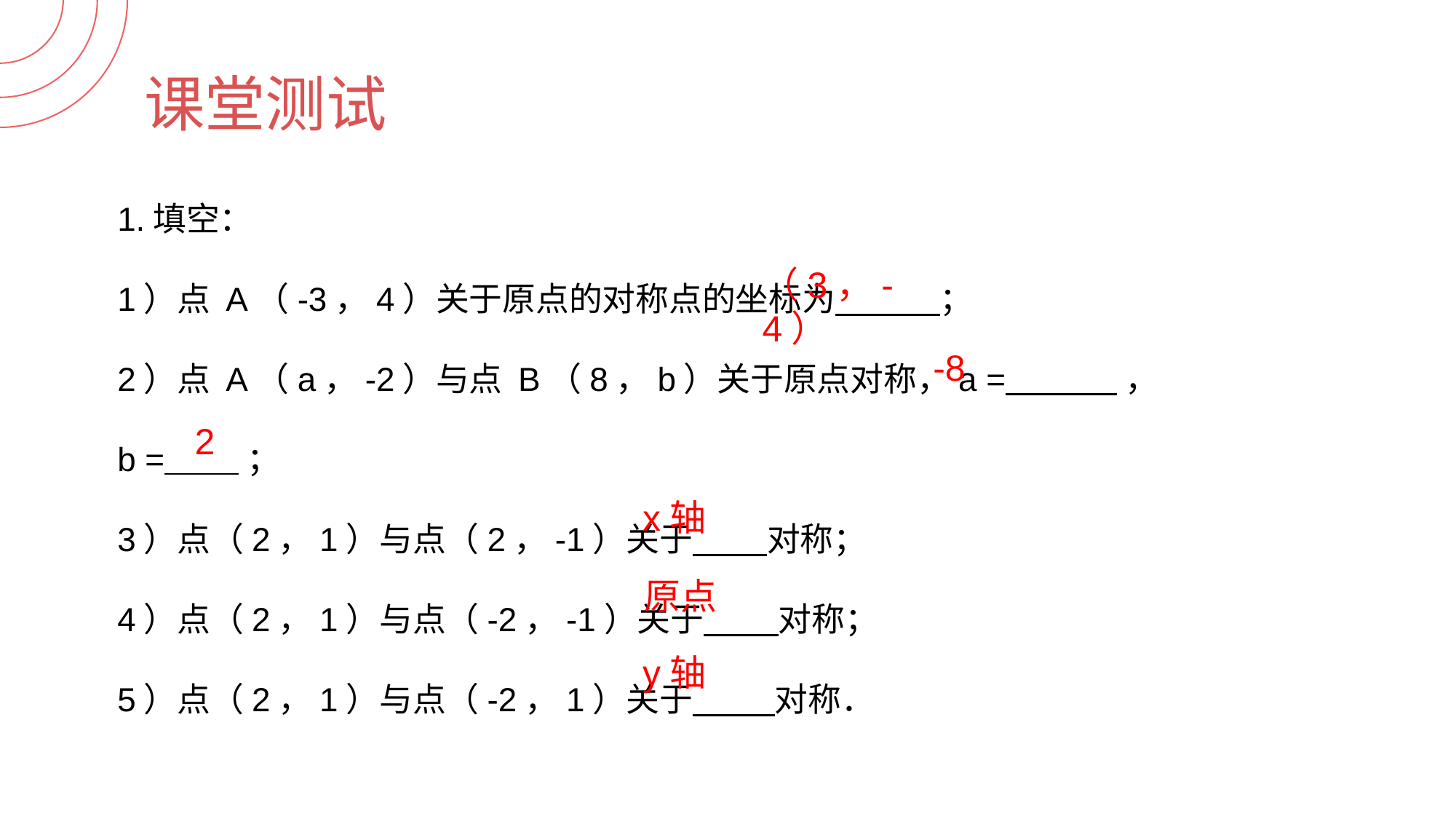

课堂测试
1.填空：
1）点 A（-3，4）关于原点的对称点的坐标为              ；
2）点 A（a，-2）与点 B（8，b）关于原点对称，a =            ，
b =        ；
3）点（2，1）与点（2，-1）关于          对称；
4）点（2，1）与点（-2，-1）关于          对称；
5）点（2，1）与点（-2，1）关于           对称．
（3，-4）
-8
2
x轴
原点
y轴